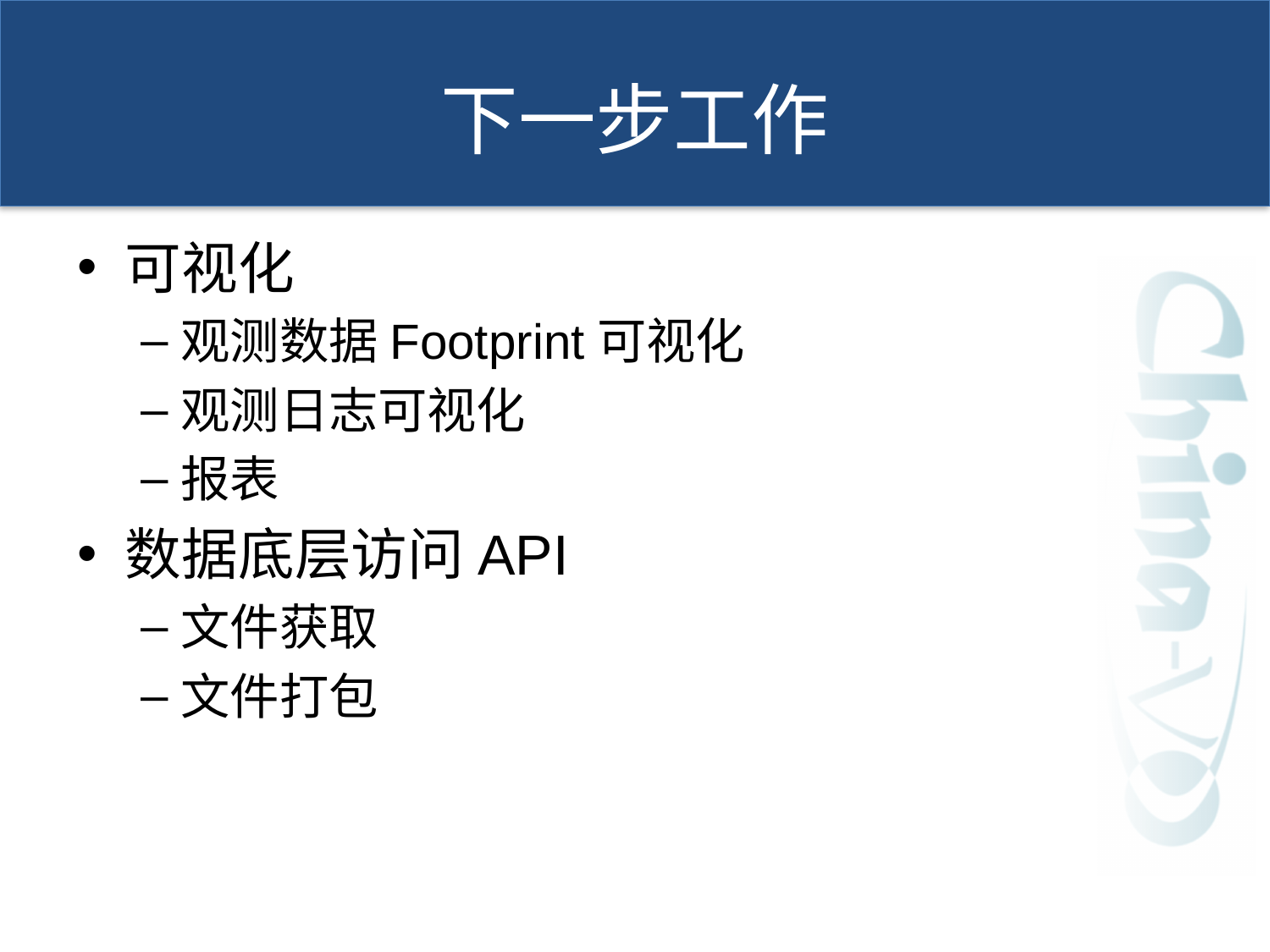

# 下一步工作
可视化
观测数据Footprint可视化
观测日志可视化
报表
数据底层访问API
文件获取
文件打包